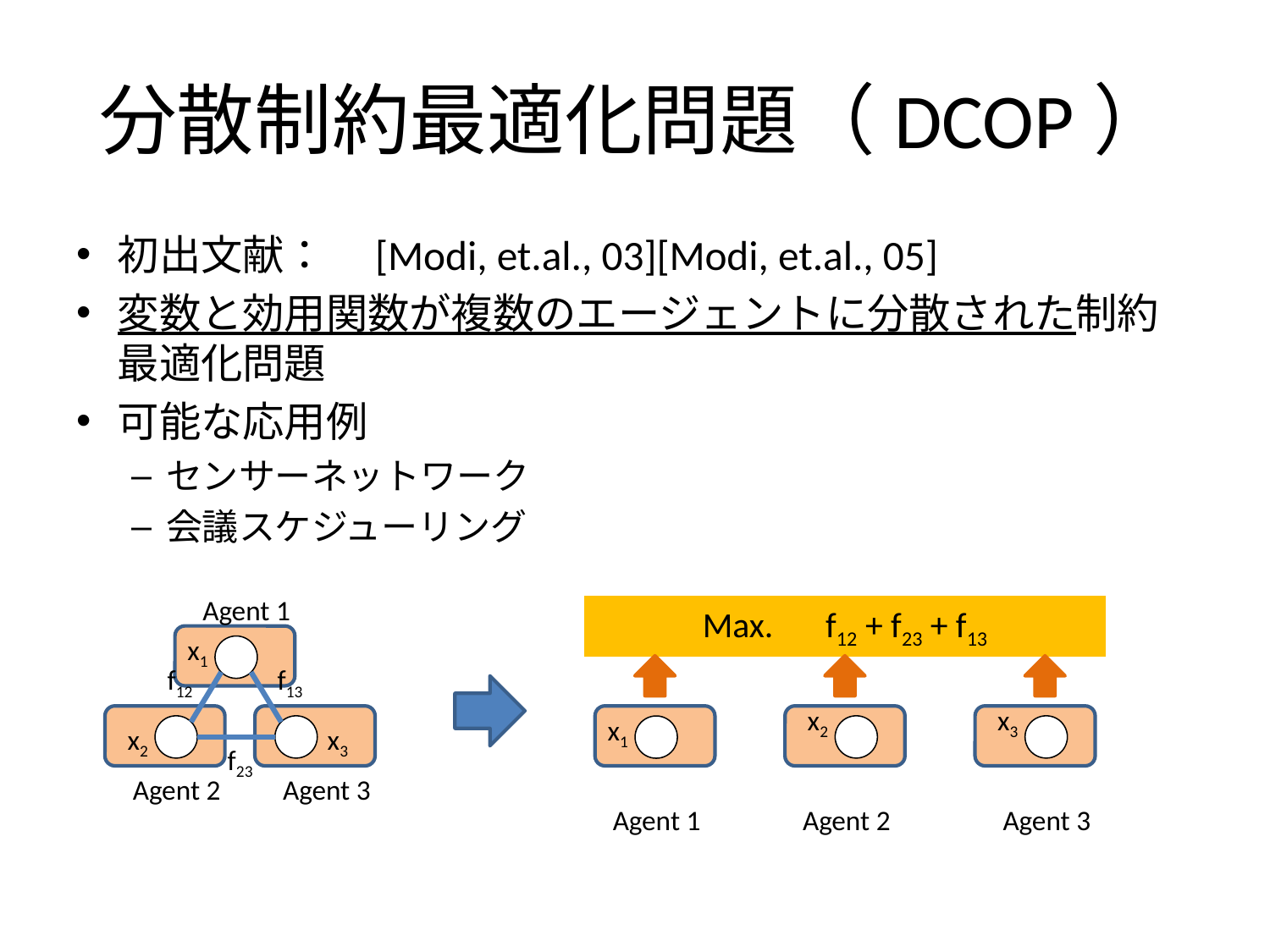

# 分散制約最適化問題（DCOP）
初出文献：　[Modi, et.al., 03][Modi, et.al., 05]
変数と効用関数が複数のエージェントに分散された制約最適化問題
可能な応用例
センサーネットワーク
会議スケジューリング

Agent 1
Max.　f12 + f23 + f13

x1

f12
f13

x2
x3

x1

x2
x3

f23
Agent 2
Agent 3
Agent 1
Agent 2
Agent 3